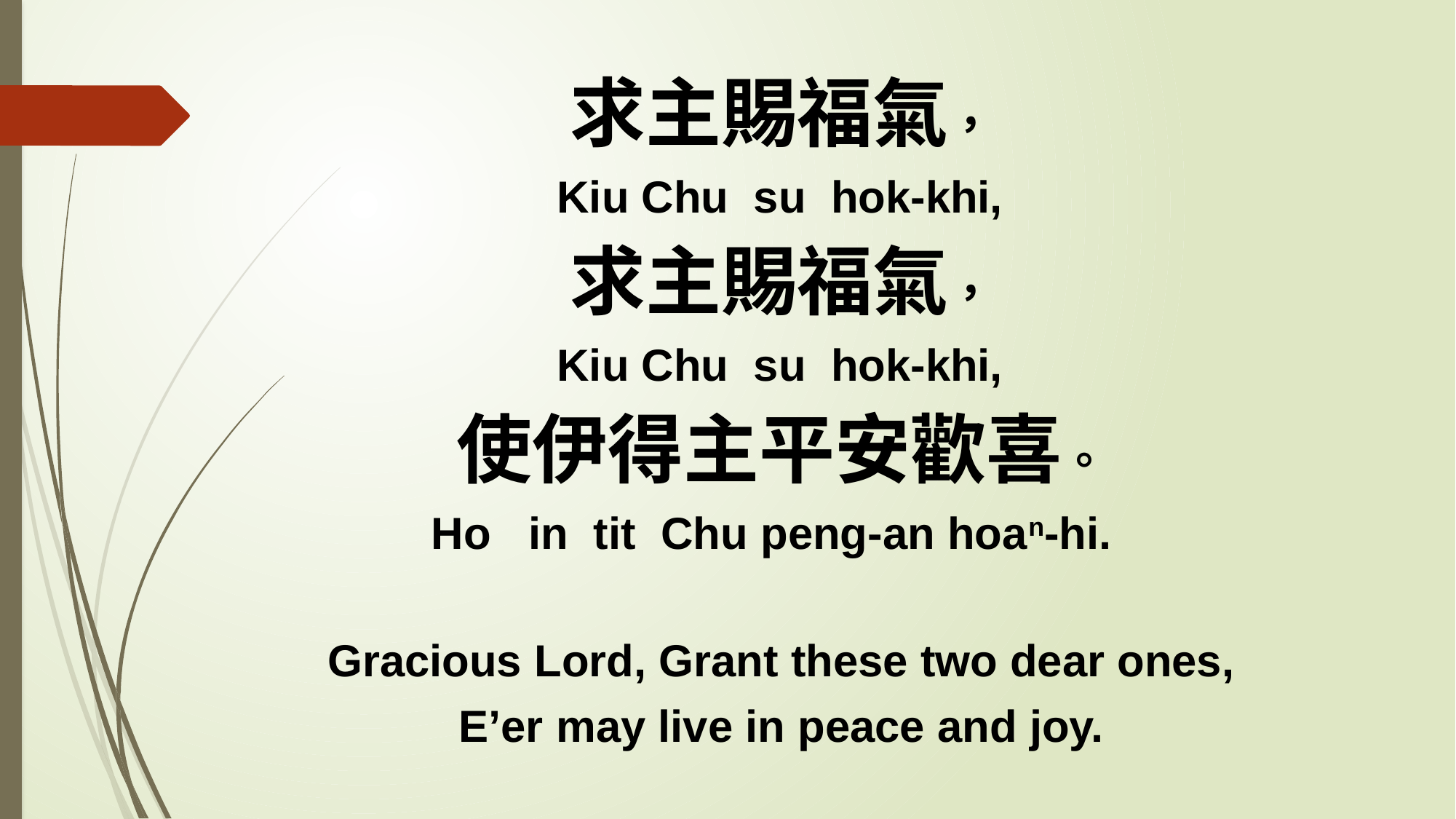

求主賜福氣，
                          Kiu Chu  su  hok-khi,
求主賜福氣，
                          Kiu Chu  su  hok-khi,
使伊得主平安歡喜。
                Ho   in  tit  Chu peng-an hoan-hi.

Gracious Lord, Grant these two dear ones,
E’er may live in peace and joy.